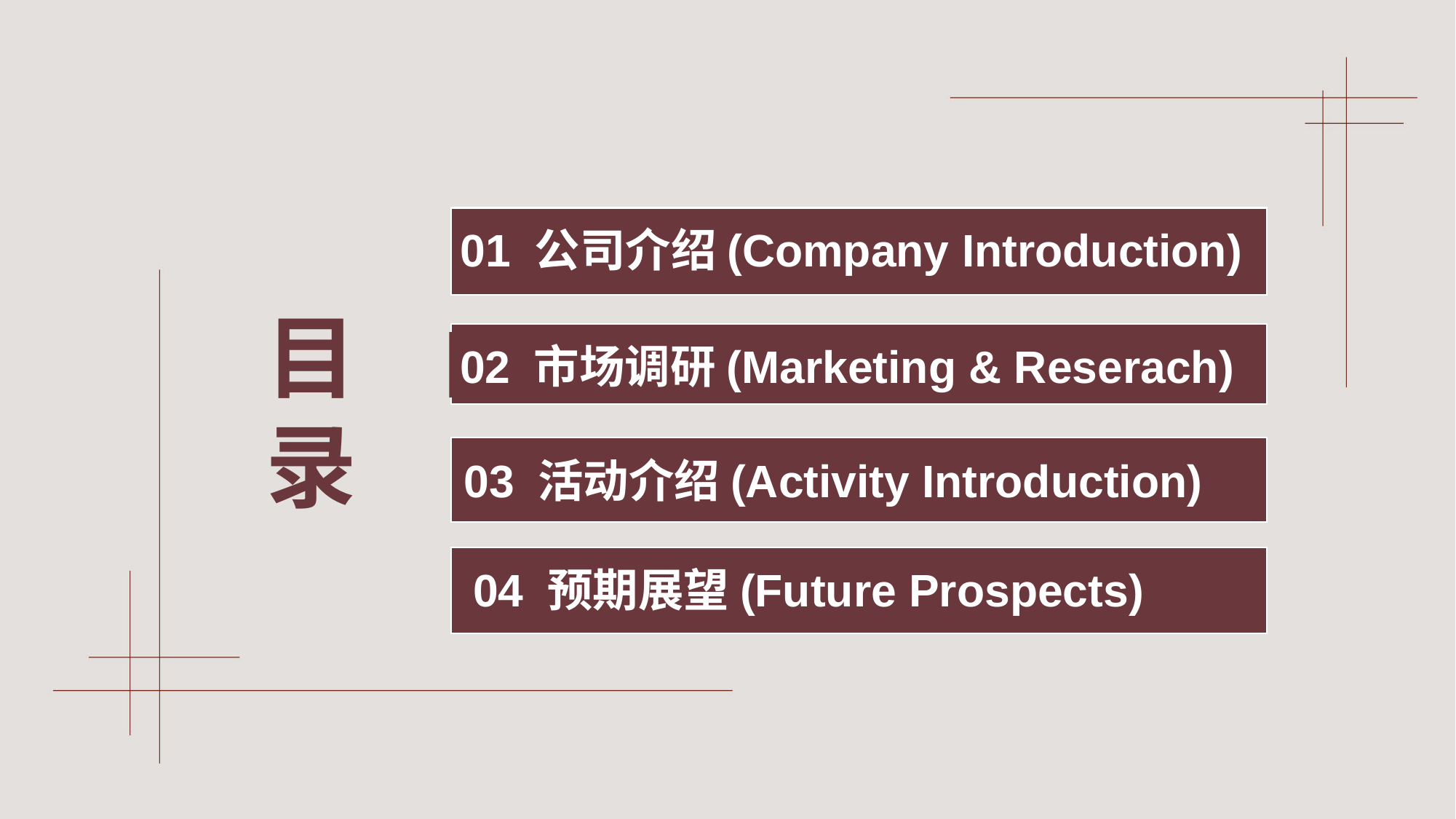

01 公司介绍(Company Introduction)
目录

02 市场调研(Marketing & Reserach)

03 活动介绍(Activity Introduction)

04 预期展望(Future Prospects)